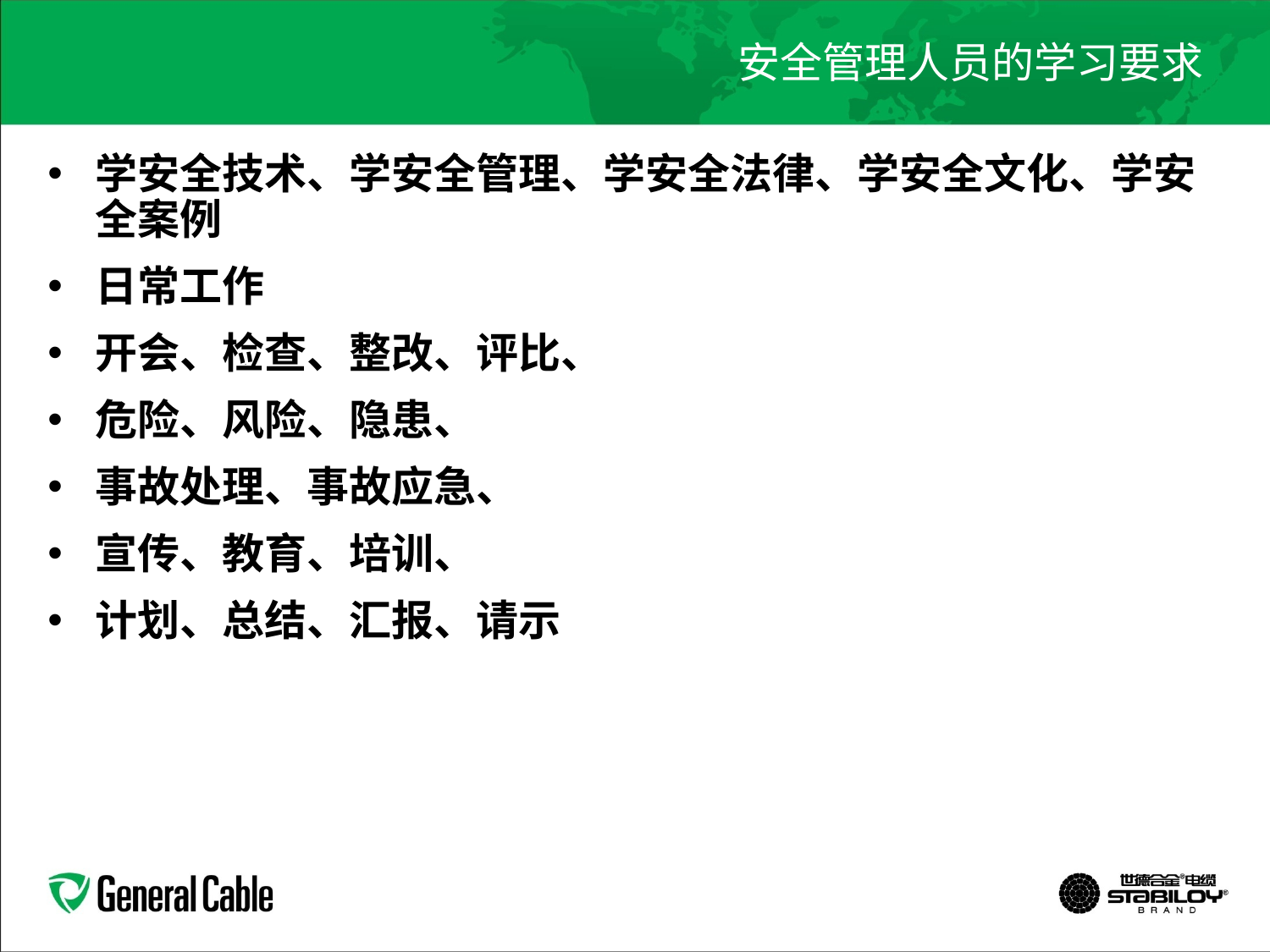

# 安全管理人员的学习要求
学安全技术、学安全管理、学安全法律、学安全文化、学安全案例
日常工作
开会、检查、整改、评比、
危险、风险、隐患、
事故处理、事故应急、
宣传、教育、培训、
计划、总结、汇报、请示